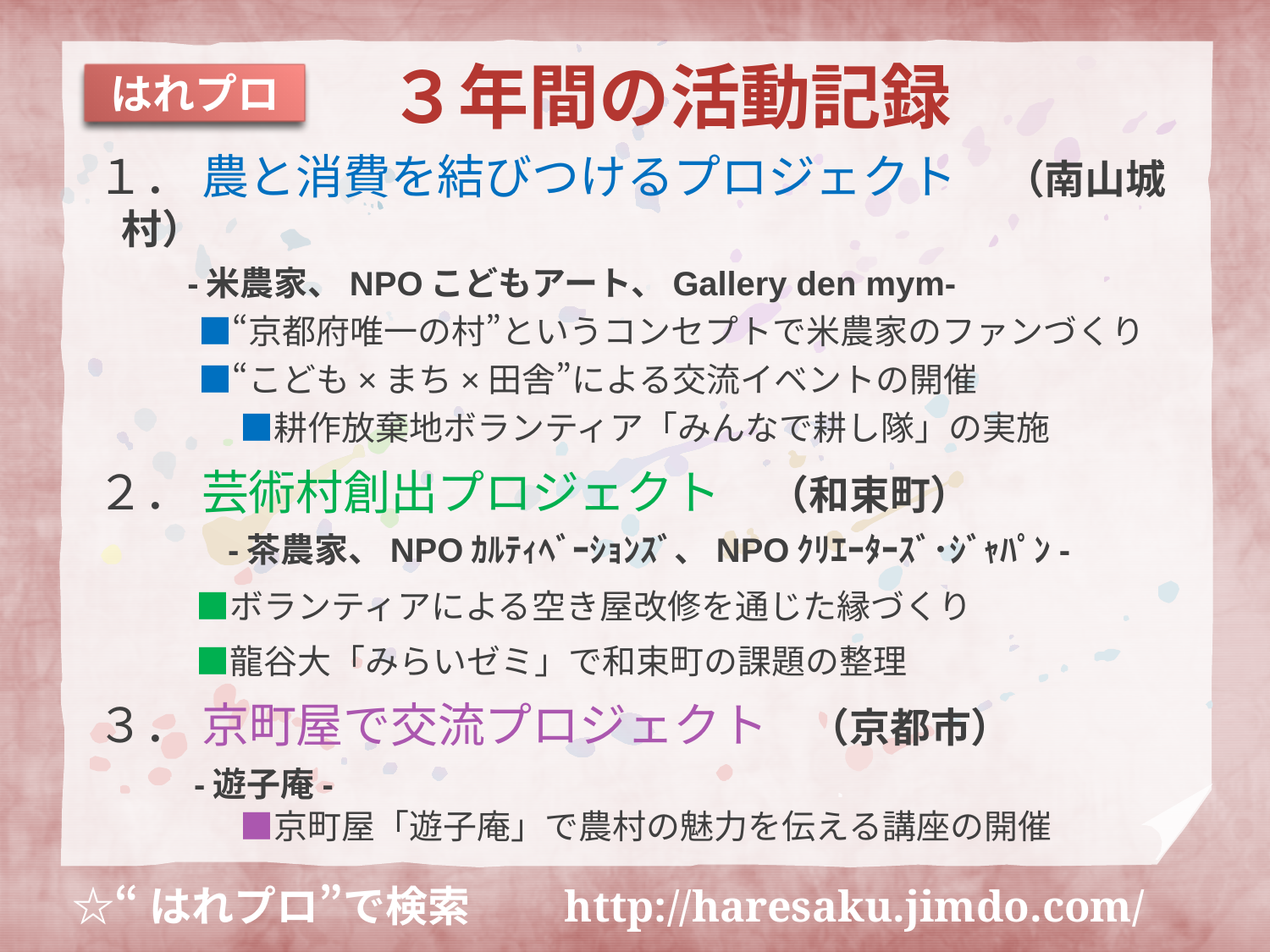

３年間の活動記録
はれプロ
１． 農と消費を結びつけるプロジェクト　（南山城村）
　　-米農家、NPOこどもアート、Gallery den mym-
　　　■“京都府唯一の村”というコンセプトで米農家のファンづくり
　　　■“こども×まち×田舎”による交流イベントの開催
　　　　 ■耕作放棄地ボランティア「みんなで耕し隊」の実施
２． 芸術村創出プロジェクト　（和束町）
　　　-茶農家、NPOｶﾙﾃｨﾍﾞｰｼｮﾝｽﾞ、NPOｸﾘｴｰﾀｰｽﾞ･ｼﾞｬﾊﾟﾝ-
　　  ■ボランティアによる空き屋改修を通じた縁づくり
　　  ■龍谷大「みらいゼミ」で和束町の課題の整理
３． 京町屋で交流プロジェクト　（京都市）
　　-遊子庵-
　　　　 ■京町屋「遊子庵」で農村の魅力を伝える講座の開催

☆“はれプロ”で検索　　http://haresaku.jimdo.com/